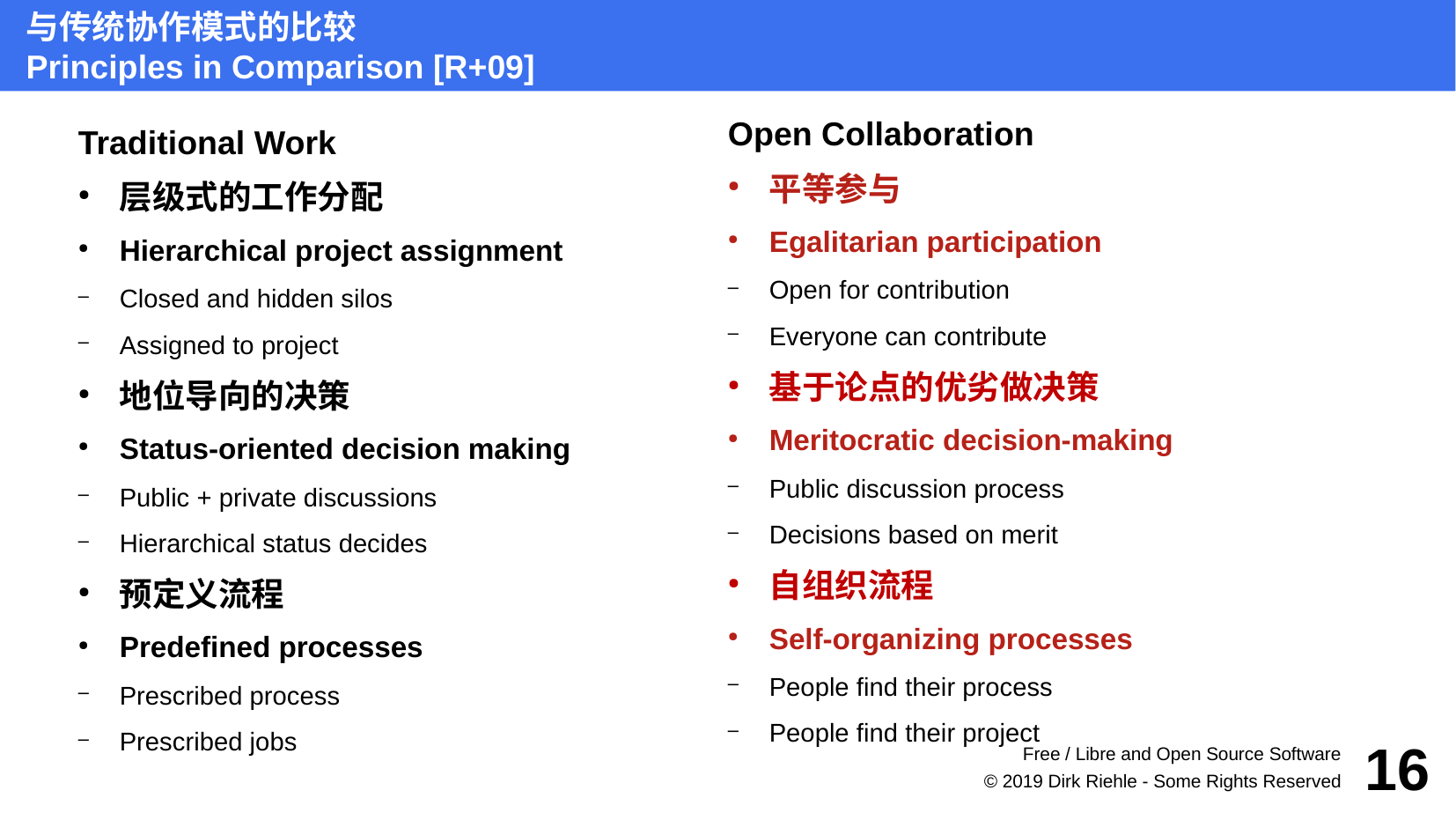

与传统协作模式的比较
Principles in Comparison [R+09]
Open Collaboration
平等参与
Egalitarian participation
Open for contribution
Everyone can contribute
基于论点的优劣做决策
Meritocratic decision-making
Public discussion process
Decisions based on merit
自组织流程
Self-organizing processes
People find their process
People find their project
Traditional Work
层级式的工作分配
Hierarchical project assignment
Closed and hidden silos
Assigned to project
地位导向的决策
Status-oriented decision making
Public + private discussions
Hierarchical status decides
预定义流程
Predefined processes
Prescribed process
Prescribed jobs
Free / Libre and Open Source Software
16
© 2019 Dirk Riehle - Some Rights Reserved